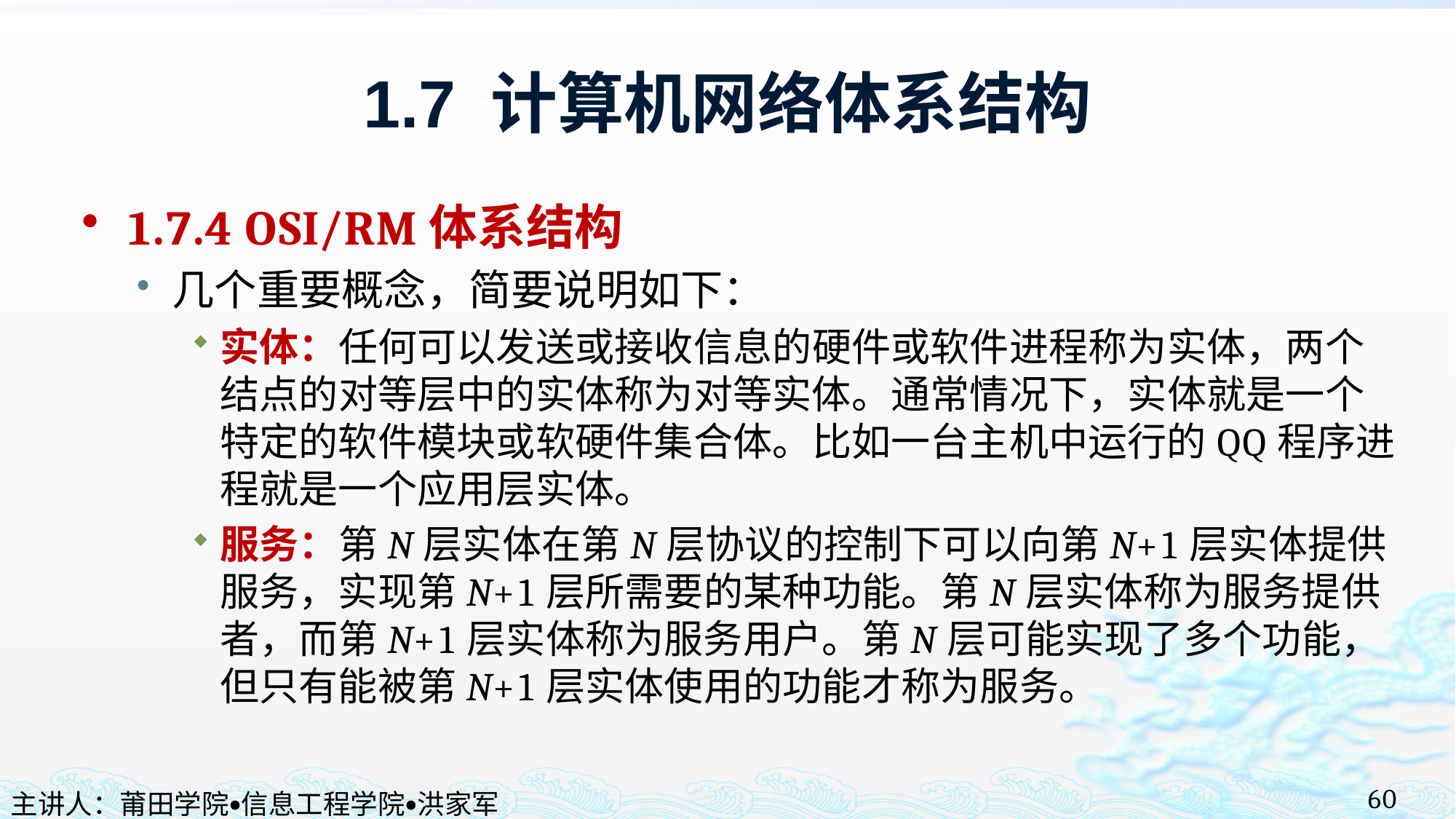

# 1.7 计算机网络体系结构
1.7.4 OSI/RM体系结构
几个重要概念，简要说明如下：
实体：任何可以发送或接收信息的硬件或软件进程称为实体，两个结点的对等层中的实体称为对等实体。通常情况下，实体就是一个特定的软件模块或软硬件集合体。比如一台主机中运行的QQ程序进程就是一个应用层实体。
服务：第N层实体在第N层协议的控制下可以向第N+1层实体提供服务，实现第N+1层所需要的某种功能。第N层实体称为服务提供者，而第N+1层实体称为服务用户。第N层可能实现了多个功能，但只有能被第N+1层实体使用的功能才称为服务。
60
主讲人：莆田学院•信息工程学院•洪家军